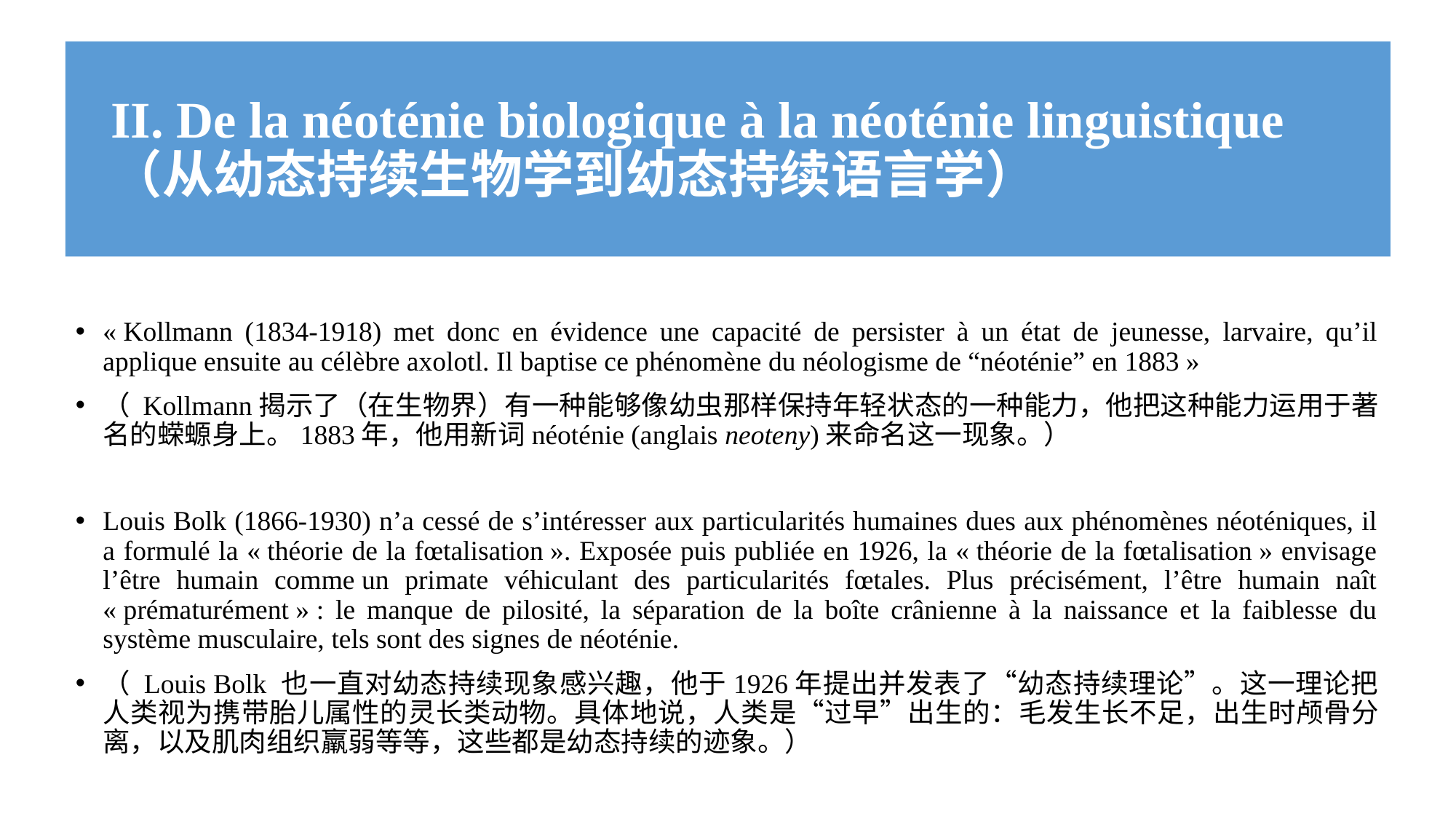

# II. De la néoténie biologique à la néoténie linguistique （从幼态持续生物学到幼态持续语言学）
« Kollmann (1834-1918) met donc en évidence une capacité de persister à un état de jeunesse, larvaire, qu’il applique ensuite au célèbre axolotl. Il baptise ce phénomène du néologisme de “néoténie” en 1883 »
（ Kollmann揭示了（在生物界）有一种能够像幼虫那样保持年轻状态的一种能力，他把这种能力运用于著名的蝾螈身上。1883年，他用新词néoténie (anglais neoteny)来命名这一现象。）

Louis Bolk (1866-1930) n’a cessé de s’intéresser aux particularités humaines dues aux phénomènes néoténiques, il a formulé la « théorie de la fœtalisation ». Exposée puis publiée en 1926, la « théorie de la fœtalisation » envisage l’être humain comme un primate véhiculant des particularités fœtales. Plus précisément, l’être humain naît « prématurément » : le manque de pilosité, la séparation de la boîte crânienne à la naissance et la faiblesse du système musculaire, tels sont des signes de néoténie.
（ Louis Bolk 也一直对幼态持续现象感兴趣，他于1926年提出并发表了“幼态持续理论”。这一理论把人类视为携带胎儿属性的灵长类动物。具体地说，人类是“过早”出生的：毛发生长不足，出生时颅骨分离，以及肌肉组织羸弱等等，这些都是幼态持续的迹象。）